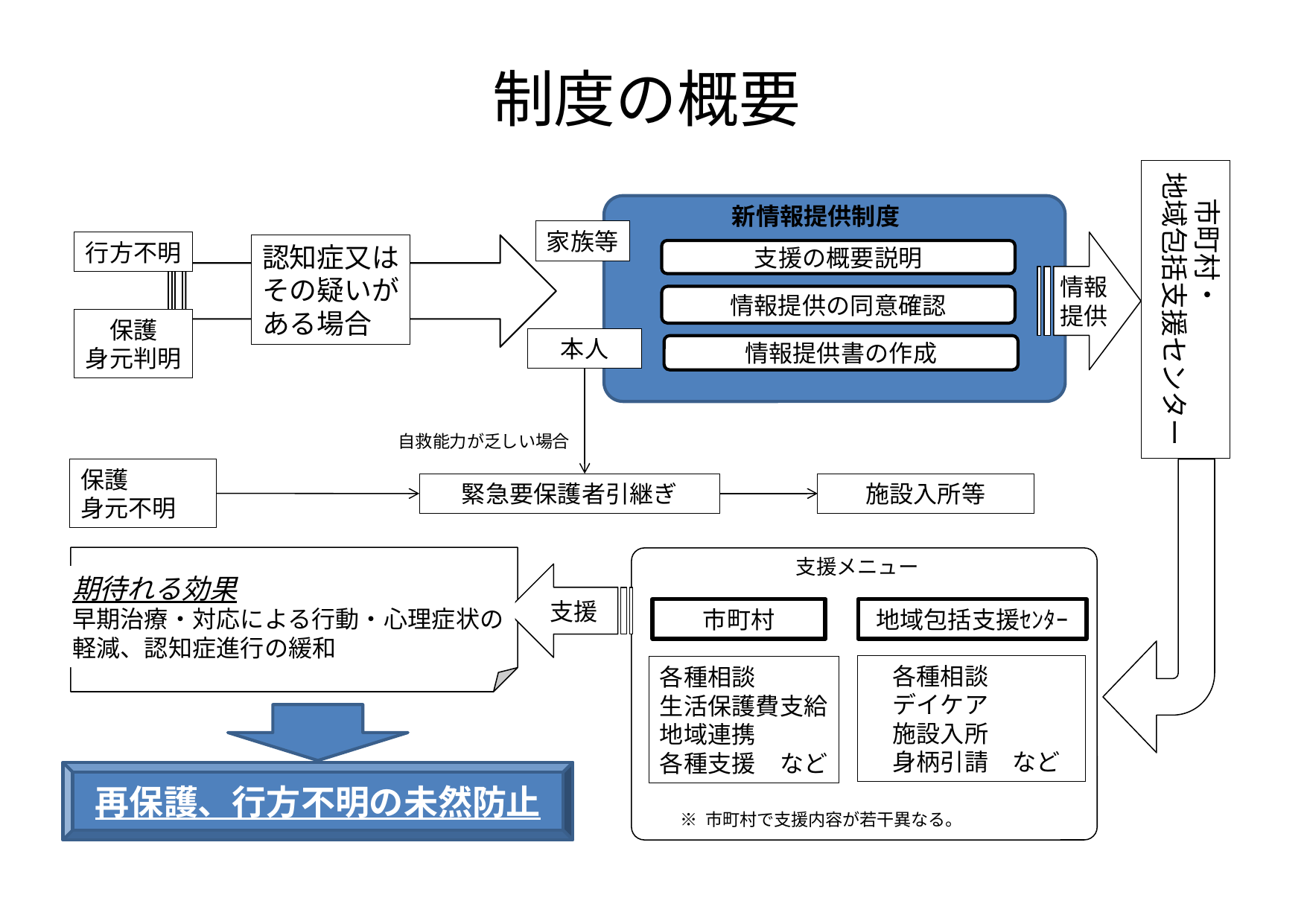

制度の概要
　市町村・
地域包括支援センター

新情報提供制度
家族等
行方不明
情報
提供

認知症又は
その疑いが
ある場合
支援の概要説明
情報提供の同意確認
保護
身元判明
本人
情報提供書の作成
自救能力が乏しい場合

保護
身元不明
緊急要保護者引継ぎ
施設入所等

　　※  市町村で支援内容が若干異なる。
支援メニュー
期待される効果
早期治療による行動 ・ 心理症状の軽減、症状進行の緩和
支援
期待れる効果
早期治療・対応による行動・心理症状の
軽減、認知症進行の緩和
市町村
地域包括支援ｾﾝﾀｰ
　各種相談
　デイケア
　施設入所
　身柄引請　など
各種相談
生活保護費支給
地域連携
各種支援　など

再保護、行方不明の未然防止